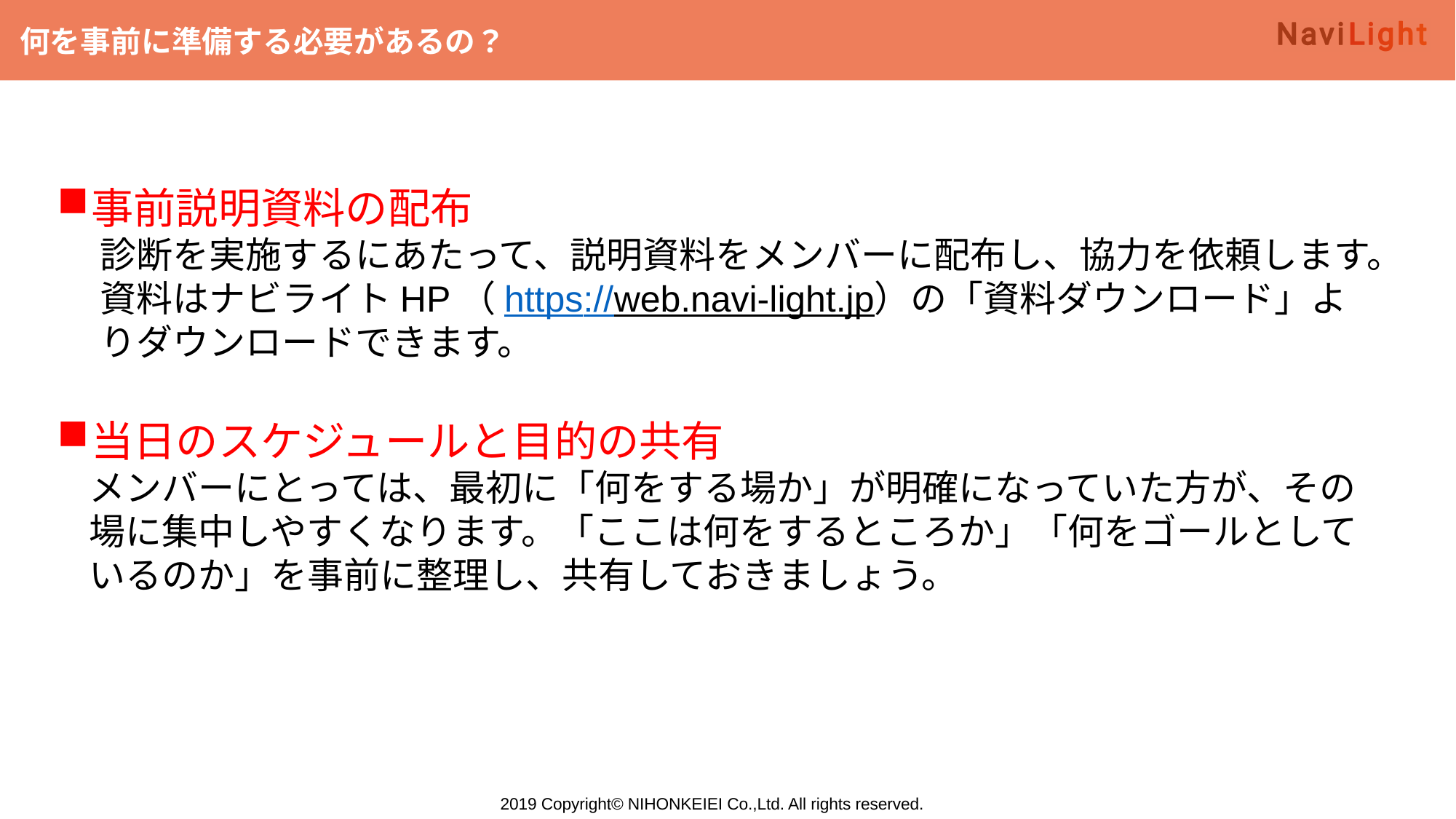

何を事前に準備する必要があるの？
事前説明資料の配布
診断を実施するにあたって、説明資料をメンバーに配布し、協力を依頼します。資料はナビライトHP（https://web.navi-light.jp）の「資料ダウンロード」よりダウンロードできます。

当日のスケジュールと目的の共有
メンバーにとっては、最初に「何をする場か」が明確になっていた方が、その場に集中しやすくなります。「ここは何をするところか」「何をゴールとしているのか」を事前に整理し、共有しておきましょう。